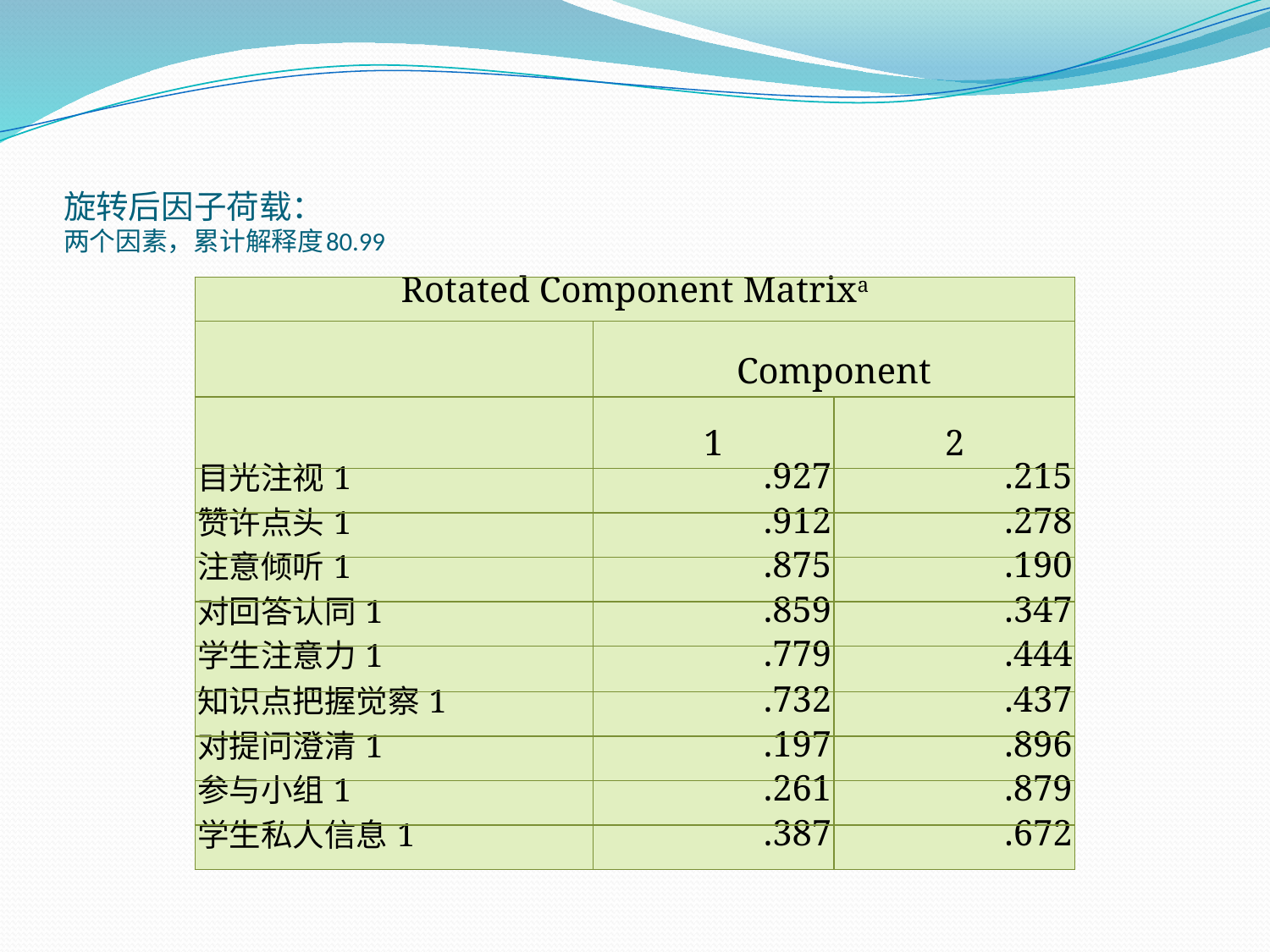

# 旋转后因子荷载： 两个因素，累计解释度80.99
| Rotated Component Matrixa |  |  |
| --- | --- | --- |
|  | Component |  |
|  | 1 | 2 |
| 目光注视1 | .927 | .215 |
| 赞许点头1 | .912 | .278 |
| 注意倾听1 | .875 | .190 |
| 对回答认同1 | .859 | .347 |
| 学生注意力1 | .779 | .444 |
| 知识点把握觉察1 | .732 | .437 |
| 对提问澄清1 | .197 | .896 |
| 参与小组1 | .261 | .879 |
| 学生私人信息1 | .387 | .672 |